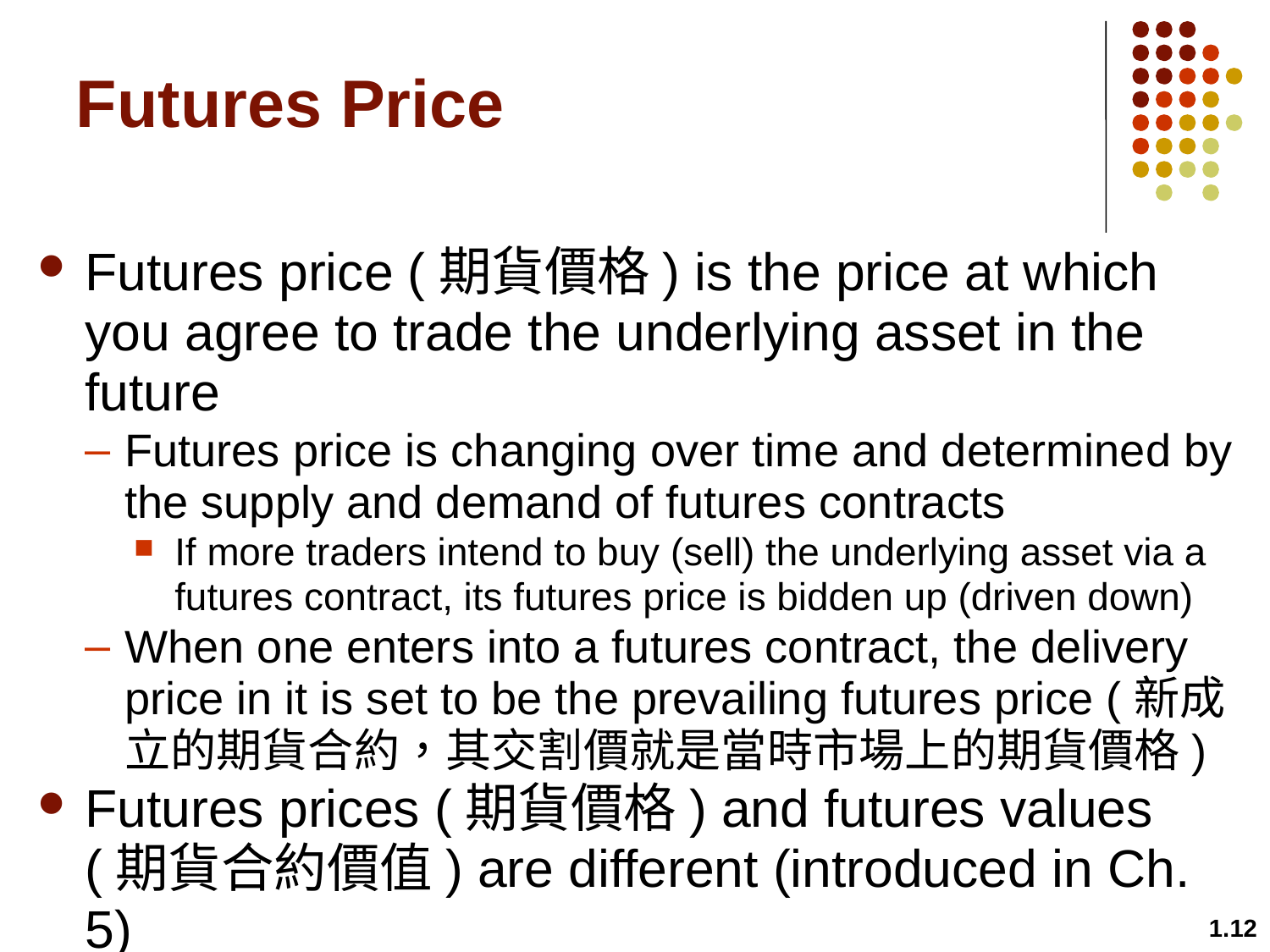

# Futures Price
Futures price (期貨價格) is the price at which you agree to trade the underlying asset in the future
Futures price is changing over time and determined by the supply and demand of futures contracts
If more traders intend to buy (sell) the underlying asset via a futures contract, its futures price is bidden up (driven down)
When one enters into a futures contract, the delivery price in it is set to be the prevailing futures price (新成立的期貨合約，其交割價就是當時市場上的期貨價格)
Futures prices (期貨價格) and futures values (期貨合約價值) are different (introduced in Ch. 5)
Futures value indicates the value at which the futures itself is worth, i.e., the price to trade the futures

1.12